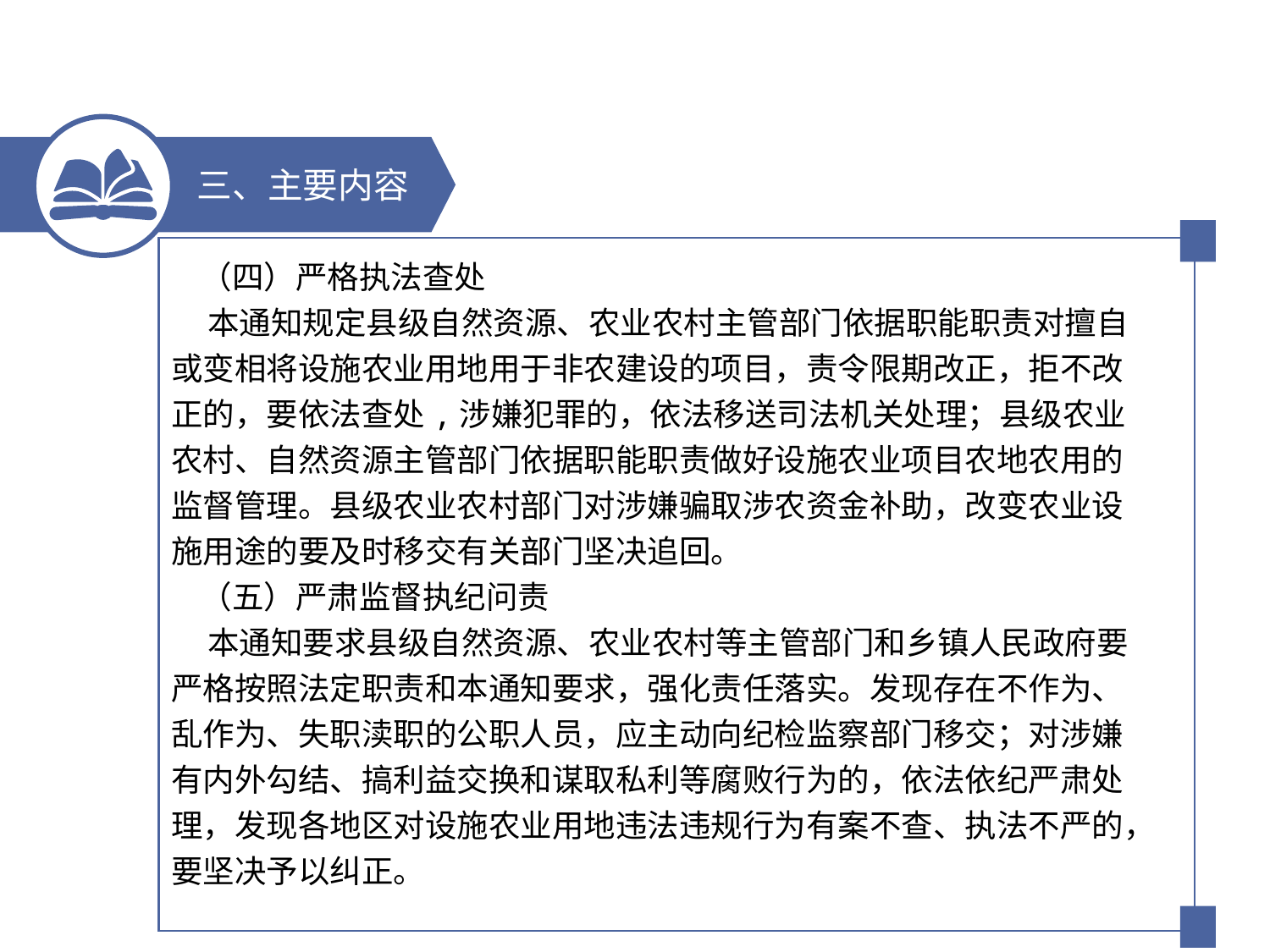

三、主要内容

   （四）严格执法查处
    本通知规定县级自然资源、农业农村主管部门依据职能职责对擅自或变相将设施农业用地用于非农建设的项目，责令限期改正，拒不改正的，要依法查处,涉嫌犯罪的，依法移送司法机关处理；县级农业农村、自然资源主管部门依据职能职责做好设施农业项目农地农用的监督管理。县级农业农村部门对涉嫌骗取涉农资金补助，改变农业设施用途的要及时移交有关部门坚决追回。
   （五）严肃监督执纪问责
    本通知要求县级自然资源、农业农村等主管部门和乡镇人民政府要严格按照法定职责和本通知要求，强化责任落实。发现存在不作为、乱作为、失职渎职的公职人员，应主动向纪检监察部门移交；对涉嫌有内外勾结、搞利益交换和谋取私利等腐败行为的，依法依纪严肃处理，发现各地区对设施农业用地违法违规行为有案不查、执法不严的，要坚决予以纠正。